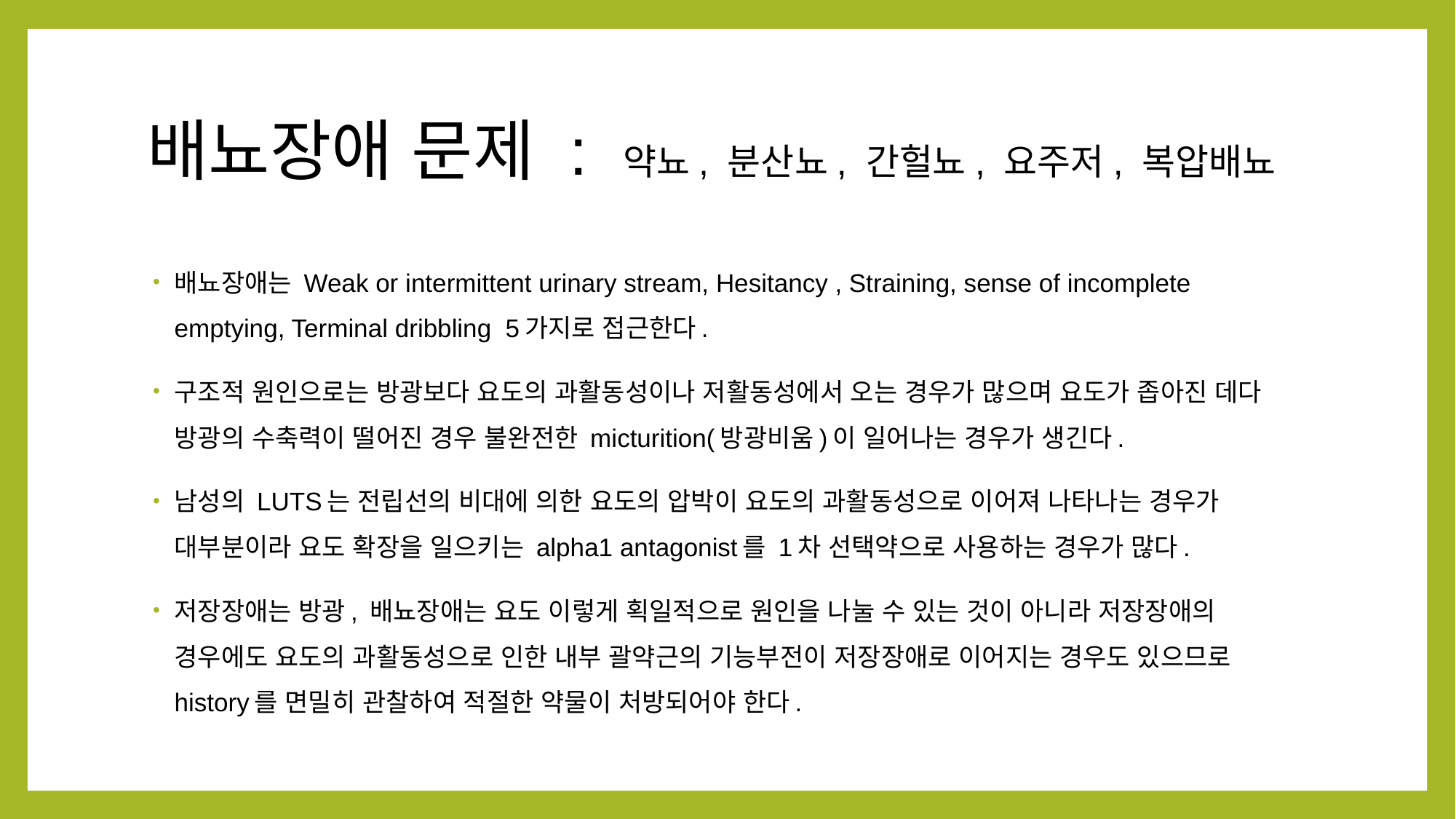

# 배뇨장애 문제 : 약뇨, 분산뇨, 간헐뇨, 요주저, 복압배뇨
배뇨장애는 Weak or intermittent urinary stream, Hesitancy , Straining, sense of incomplete emptying, Terminal dribbling  5가지로 접근한다.
구조적 원인으로는 방광보다 요도의 과활동성이나 저활동성에서 오는 경우가 많으며 요도가 좁아진 데다 방광의 수축력이 떨어진 경우 불완전한 micturition(방광비움)이 일어나는 경우가 생긴다.
남성의 LUTS는 전립선의 비대에 의한 요도의 압박이 요도의 과활동성으로 이어져 나타나는 경우가 대부분이라 요도 확장을 일으키는 alpha1 antagonist를 1차 선택약으로 사용하는 경우가 많다.
저장장애는 방광, 배뇨장애는 요도 이렇게 획일적으로 원인을 나눌 수 있는 것이 아니라 저장장애의 경우에도 요도의 과활동성으로 인한 내부 괄약근의 기능부전이 저장장애로 이어지는 경우도 있으므로 history를 면밀히 관찰하여 적절한 약물이 처방되어야 한다.